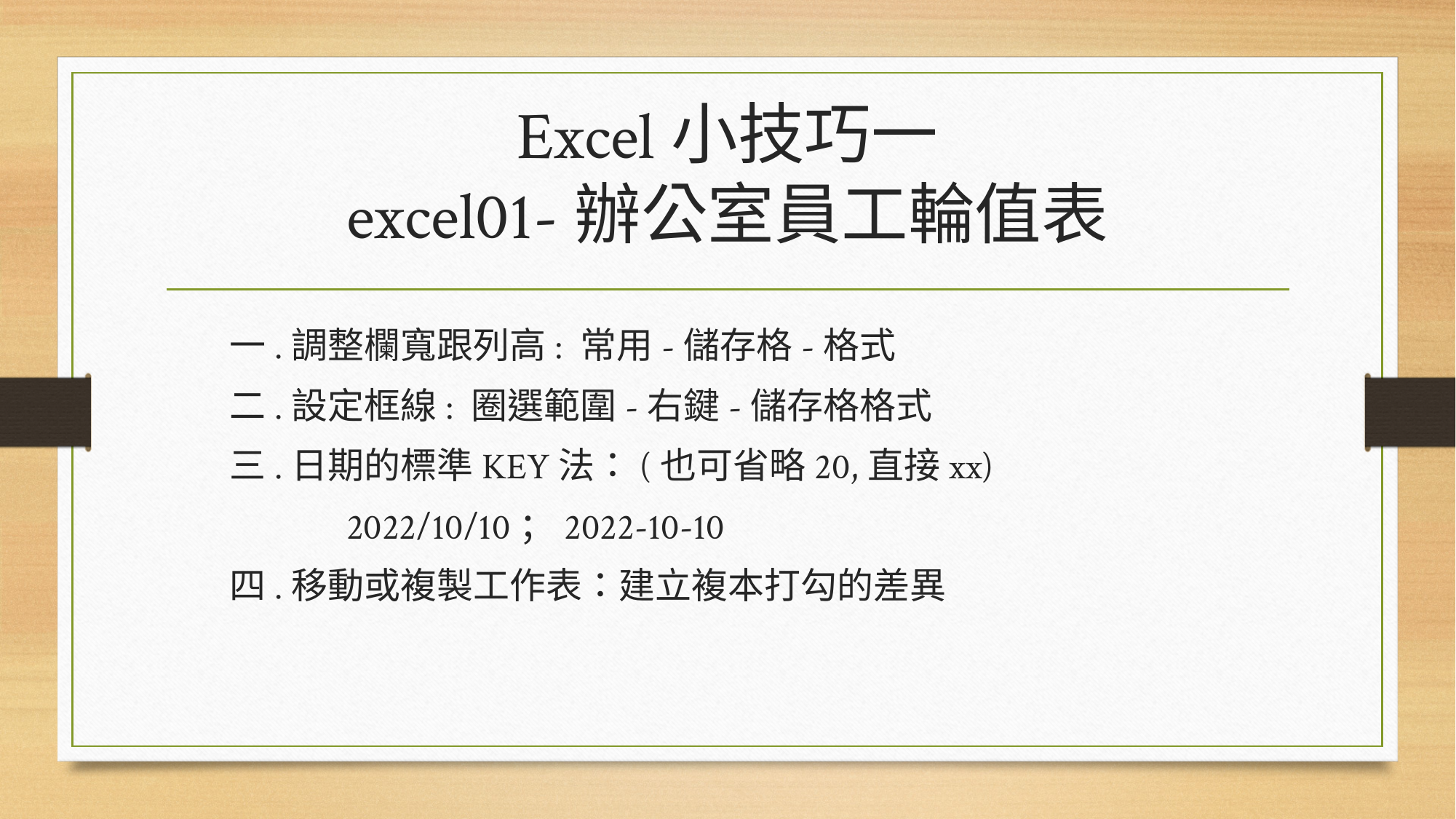

# Excel小技巧一 excel01-辦公室員工輪值表
一.調整欄寬跟列高: 常用-儲存格-格式
二.設定框線: 圈選範圍-右鍵-儲存格格式
三.日期的標準KEY法：(也可省略20,直接xx)
	 2022/10/10；2022-10-10
四.移動或複製工作表：建立複本打勾的差異